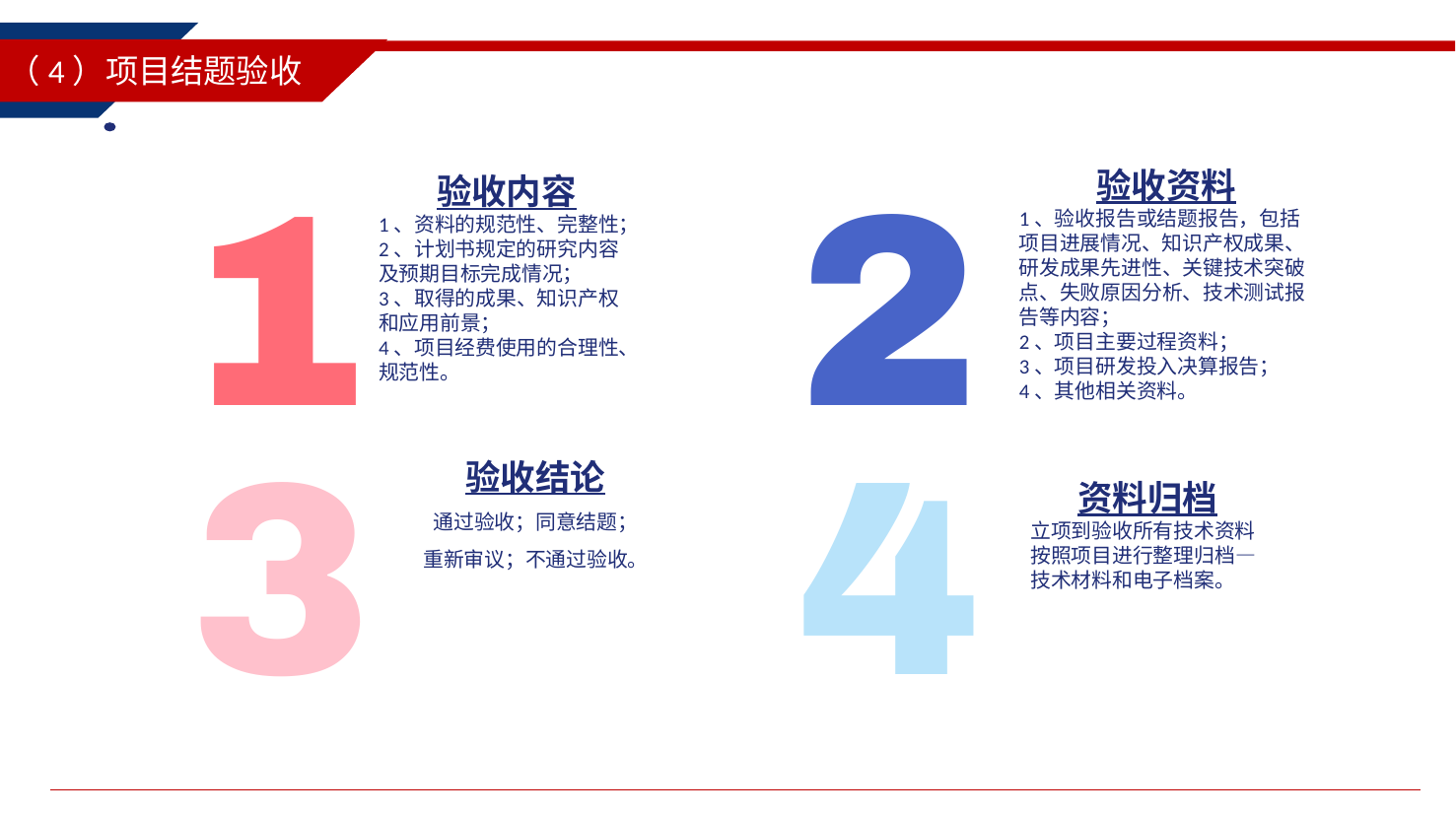

（4）项目结题验收

验收内容
1、资料的规范性、完整性；
2、计划书规定的研究内容及预期目标完成情况；
3、取得的成果、知识产权和应用前景；
4、项目经费使用的合理性、规范性。
验收资料
1、验收报告或结题报告，包括项目进展情况、知识产权成果、研发成果先进性、关键技术突破点、失败原因分析、技术测试报告等内容；
2、项目主要过程资料；
3、项目研发投入决算报告；
4、其他相关资料。
1
2
验收结论
通过验收；同意结题；
重新审议；不通过验收。
资料归档
立项到验收所有技术资料按照项目进行整理归档—技术材料和电子档案。
3
4